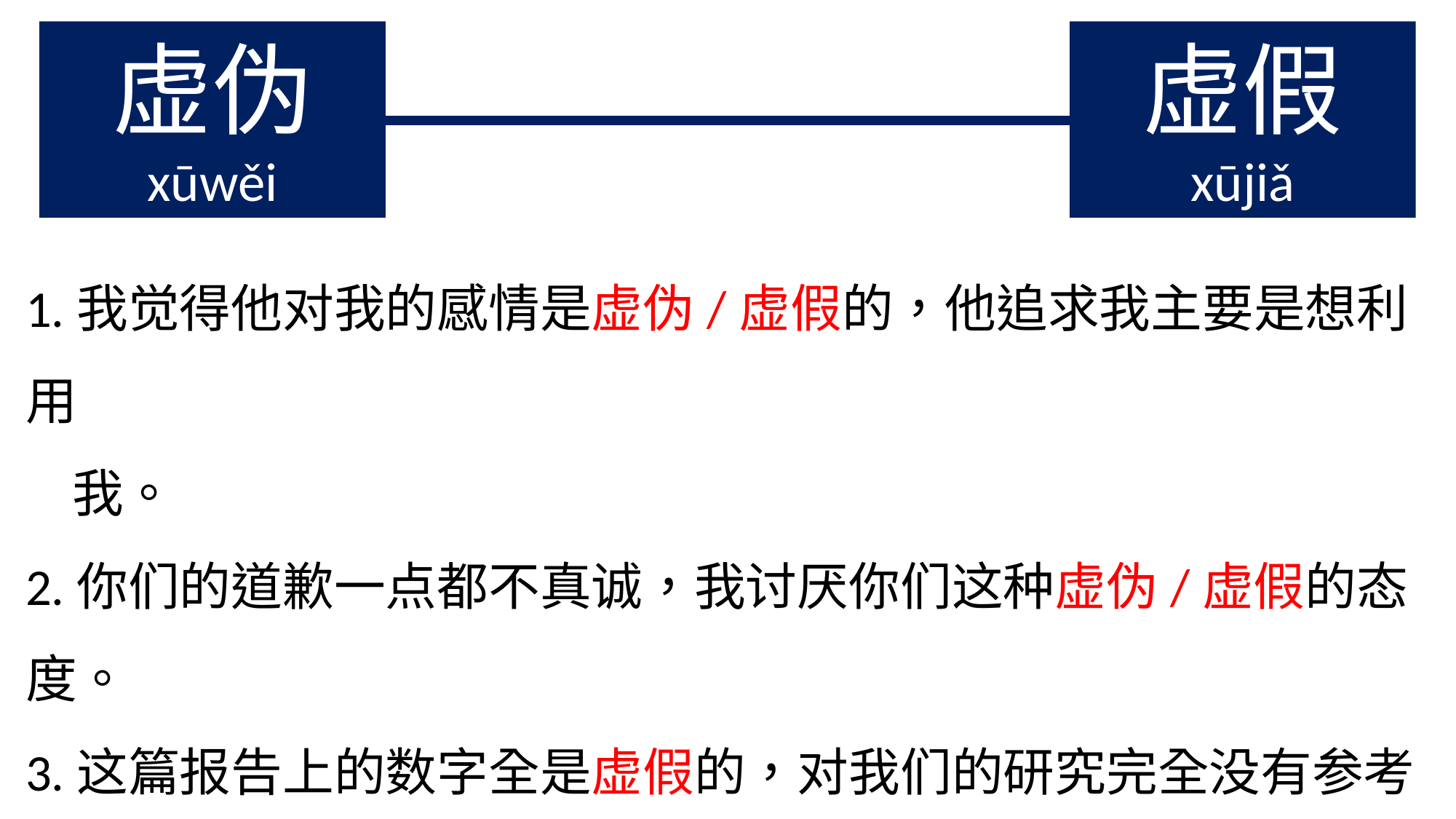

虚伪
xūwěi
虚假
xūjiǎ
1.我觉得他对我的感情是虚伪/虚假的，他追求我主要是想利用
   我。
2.你们的道歉一点都不真诚，我讨厌你们这种虚伪/虚假的态度。
3.这篇报告上的数字全是虚假的，对我们的研究完全没有参考
   价值。
4.他这个人真虚伪，当面说人话，背后说鬼话。